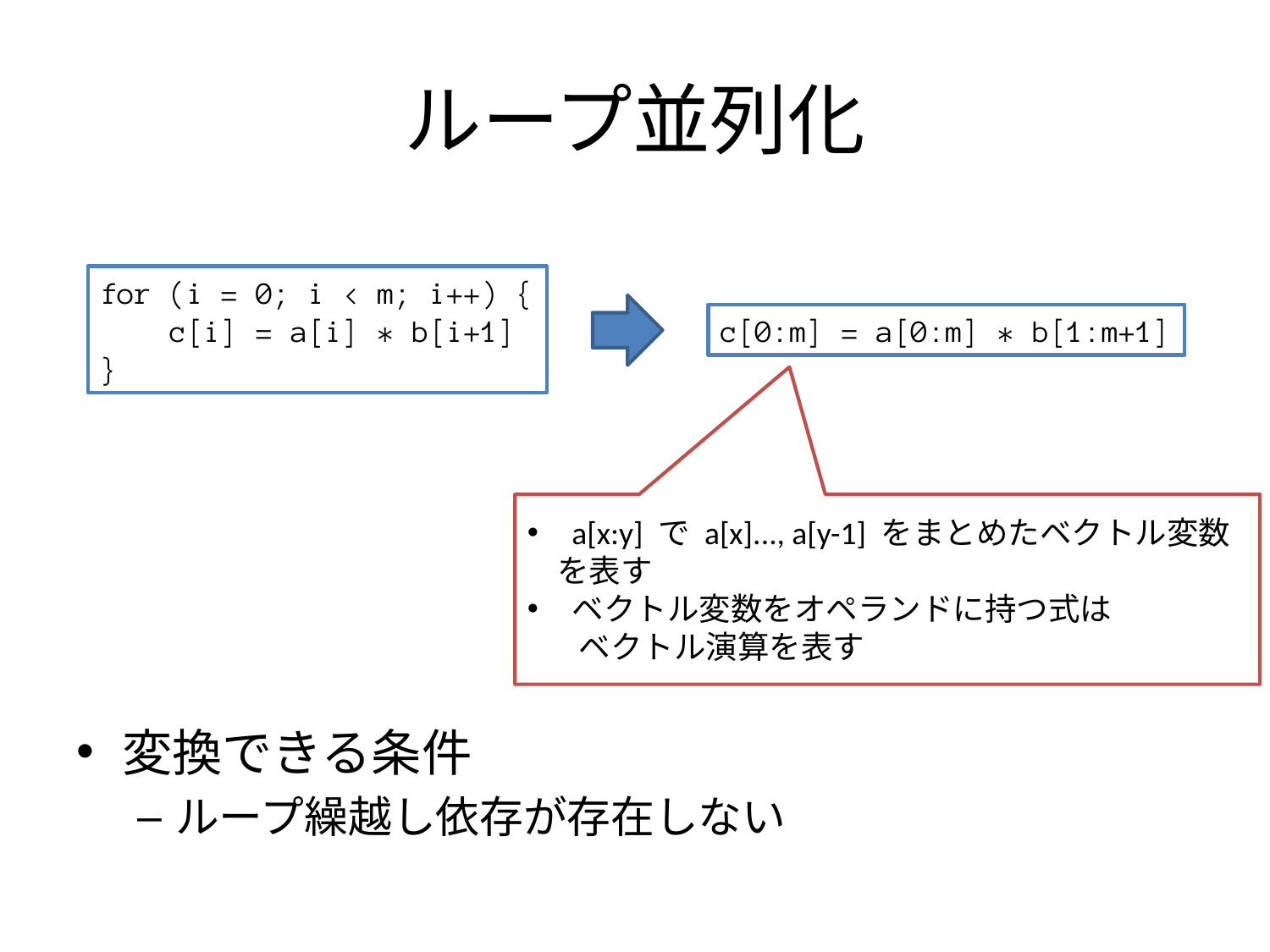

# ループ並列化

変換できる条件
ループ繰越し依存が存在しない
for (i = 0; i < m; i++) {
    c[i] = a[i] * b[i+1]
}

c[0:m] = a[0:m] * b[1:m+1]
  a[x:y] で a[x]..., a[y-1] をまとめたベクトル変数を表す
 ベクトル変数をオペランドに持つ式は
   ベクトル演算を表す